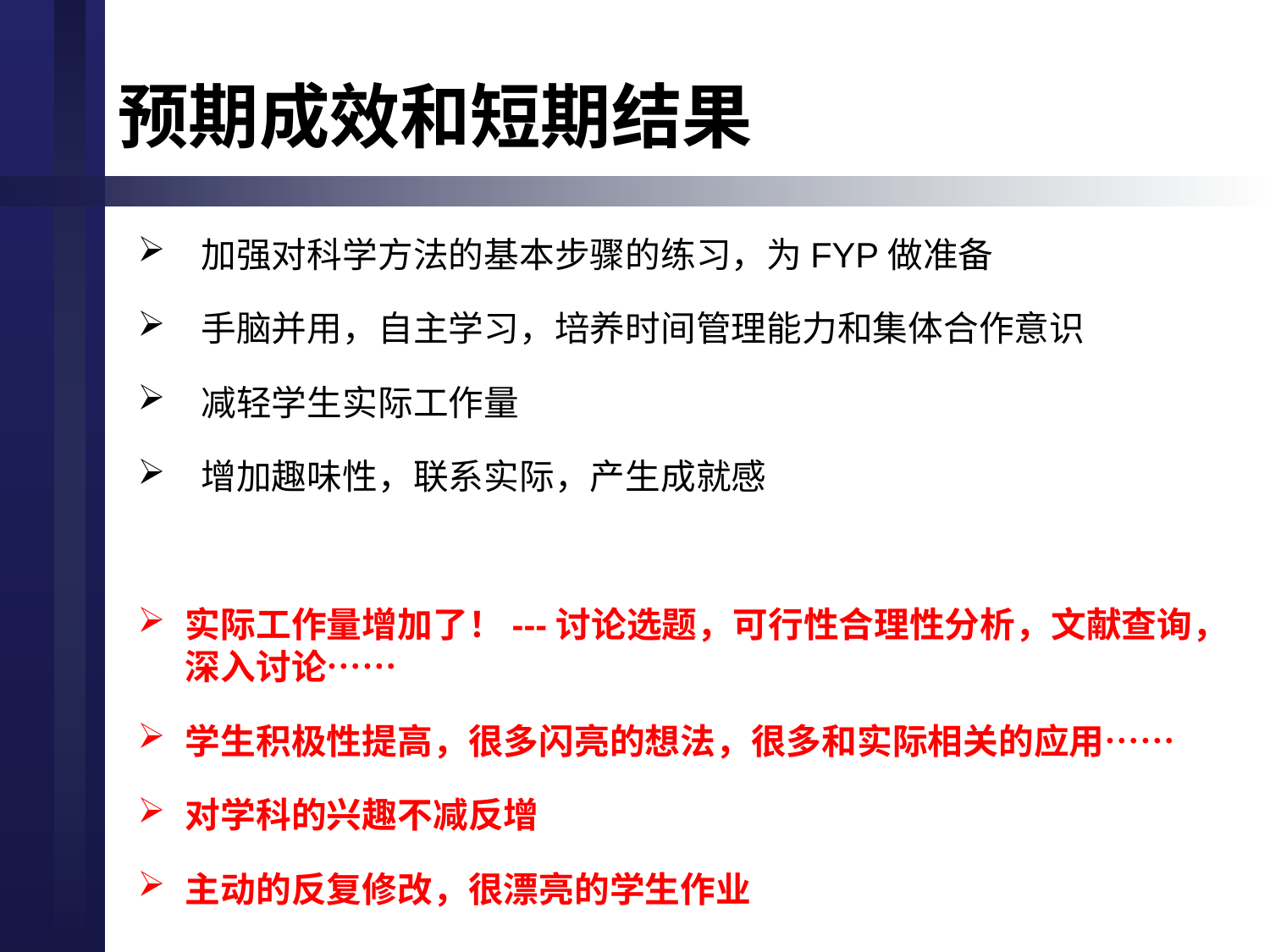

# 预期成效和短期结果
加强对科学方法的基本步骤的练习，为FYP做准备
手脑并用，自主学习，培养时间管理能力和集体合作意识
减轻学生实际工作量
增加趣味性，联系实际，产生成就感

实际工作量增加了！---讨论选题，可行性合理性分析，文献查询，深入讨论……
学生积极性提高，很多闪亮的想法，很多和实际相关的应用……
对学科的兴趣不减反增
主动的反复修改，很漂亮的学生作业